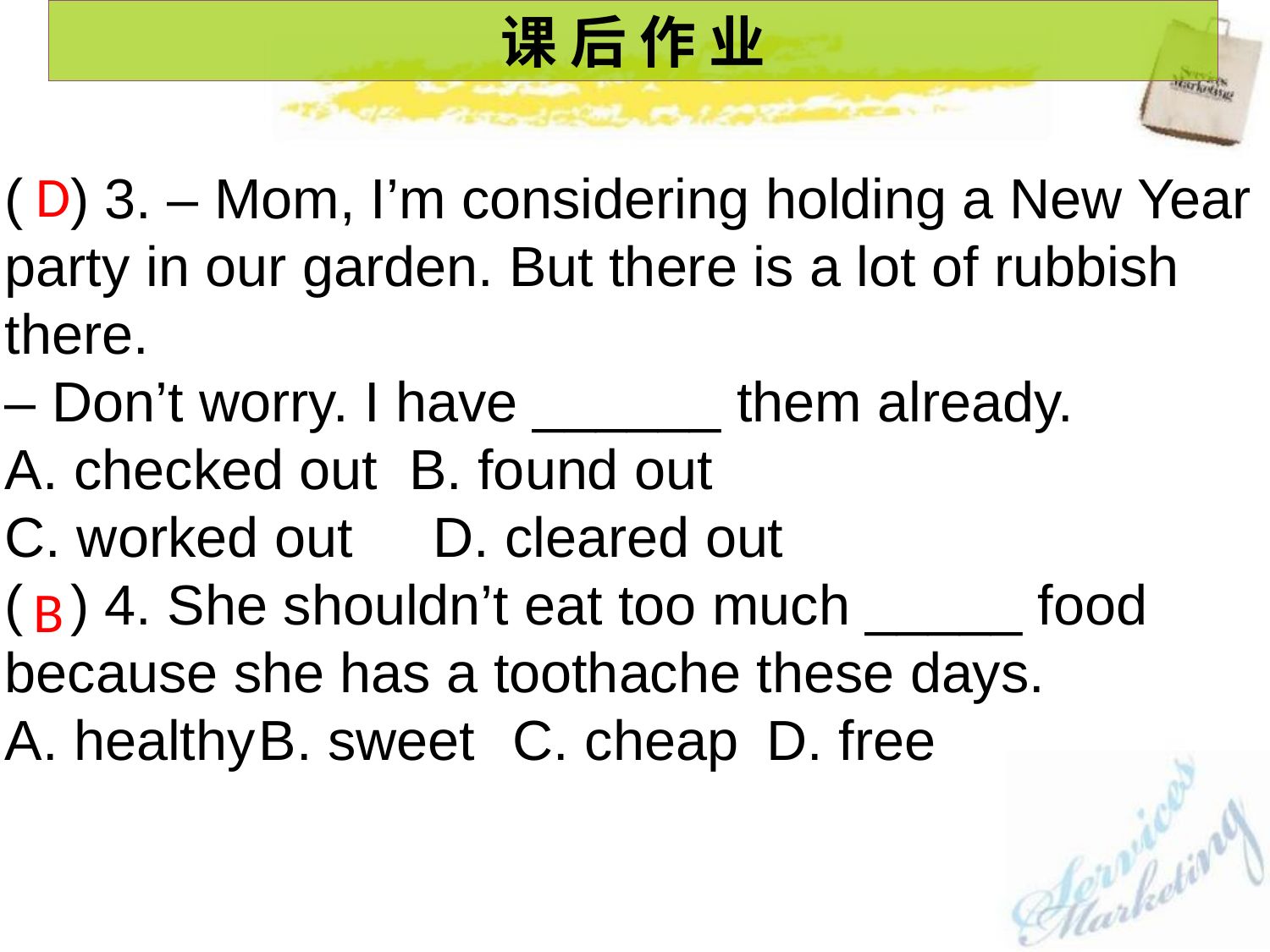

课 后 作 业
D
(   ) 3. – Mom, I’m considering holding a New Year party in our garden. But there is a lot of rubbish there.
– Don’t worry. I have ______ them already.
A. checked out  B. found out
C. worked out	   D. cleared out
(   ) 4. She shouldn’t eat too much _____ food because she has a toothache these days.
A. healthy	B. sweet	C. cheap	D. free
B